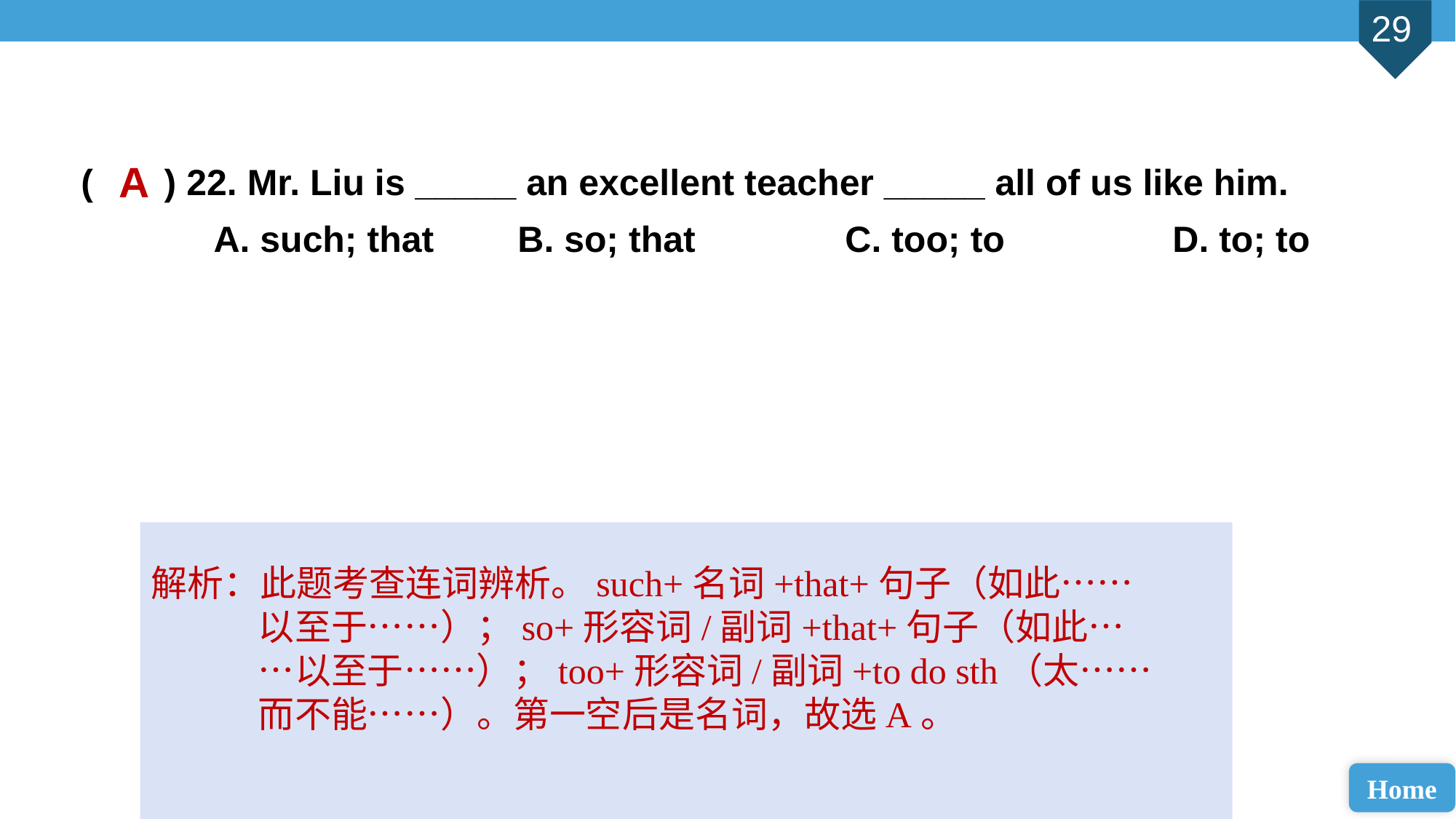

(       ) 22. Mr. Liu is _____ an excellent teacher _____ all of us like him.
             A. such; that 	B. so; that 		C. too; to 		D. to; to
A

解析：此题考查连词辨析。such+名词+that+句子（如此……以至于……）；so+形容词/副词+that+句子（如此……以至于……）；too+形容词/副词+to do sth（太……而不能……）。第一空后是名词，故选A。